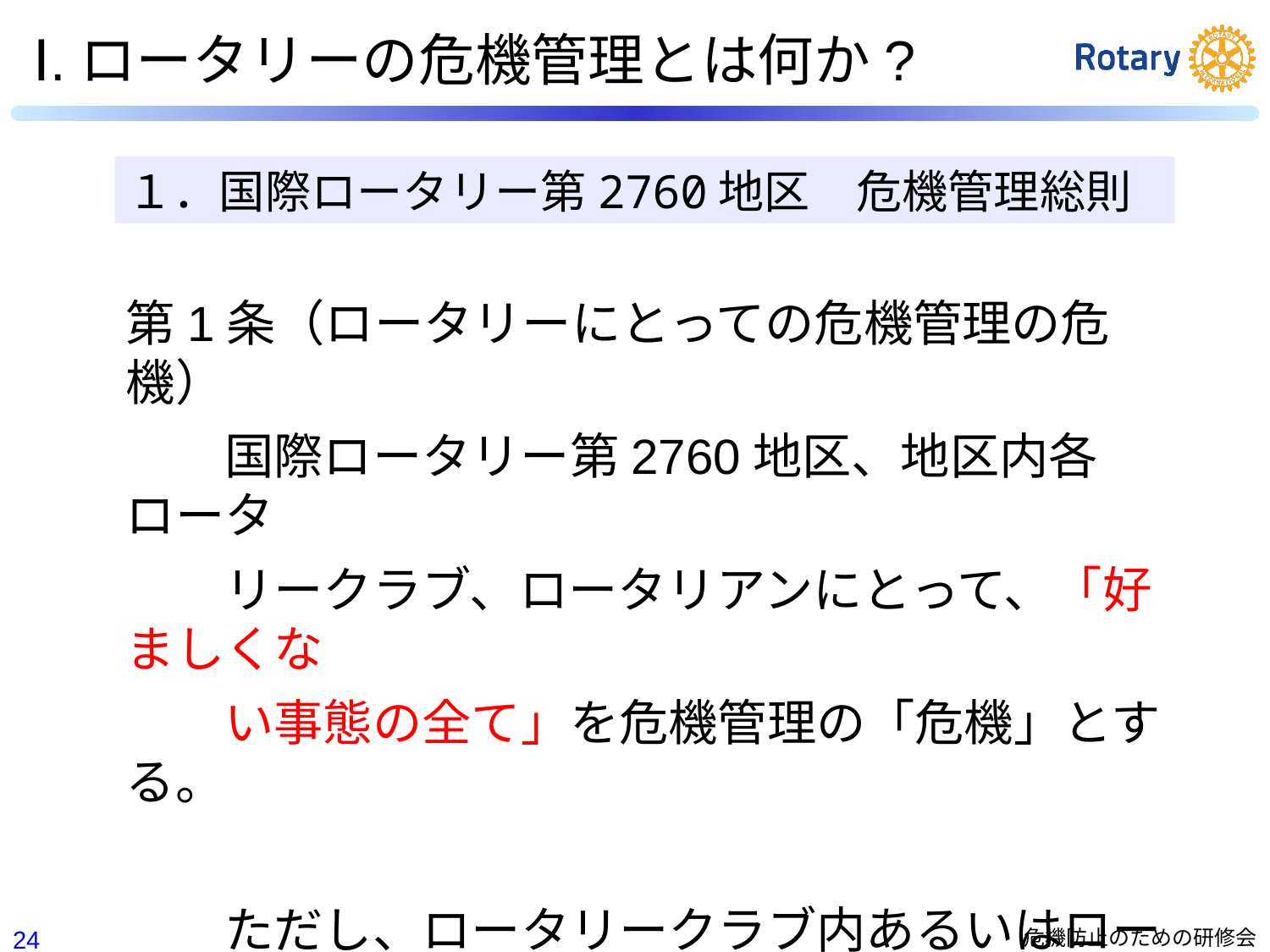

Ⅰ.ロータリーの危機管理とは何か?
１．国際ロータリー第2760地区　危機管理総則
第1条（ロータリーにとっての危機管理の危機）
　　国際ロータリー第2760地区、地区内各ロータ
　　リークラブ、ロータリアンにとって、「好ましくな
　　い事態の全て」を危機管理の「危機」とする。

　　ただし、ロータリークラブ内あるいはロータリア
　　ン相互間の人的・内的諸問題は除く。

24
危機防止のための研修会